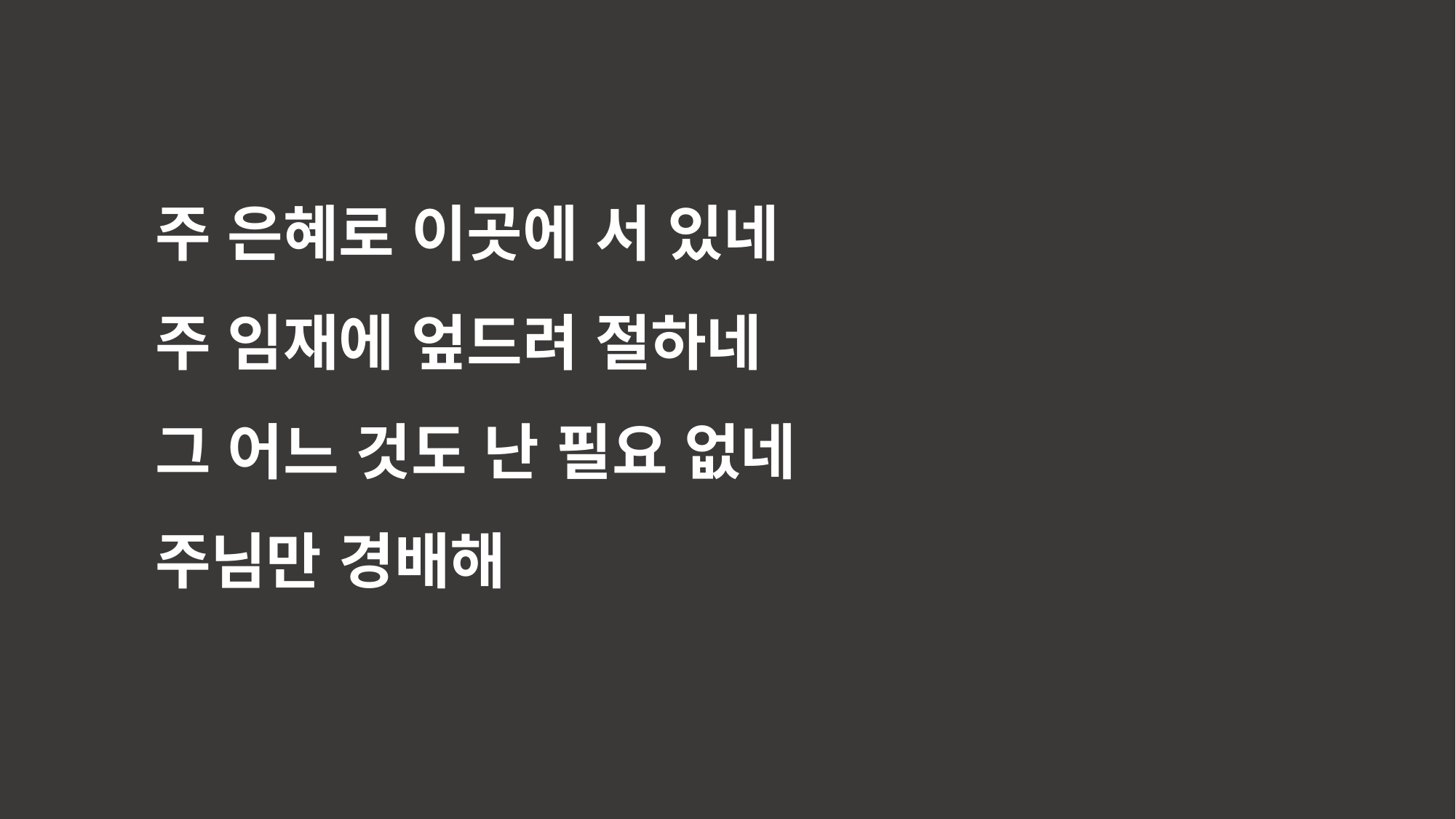

주 은혜로 이곳에 서 있네
주 임재에 엎드려 절하네
그 어느 것도 난 필요 없네
주님만 경배해